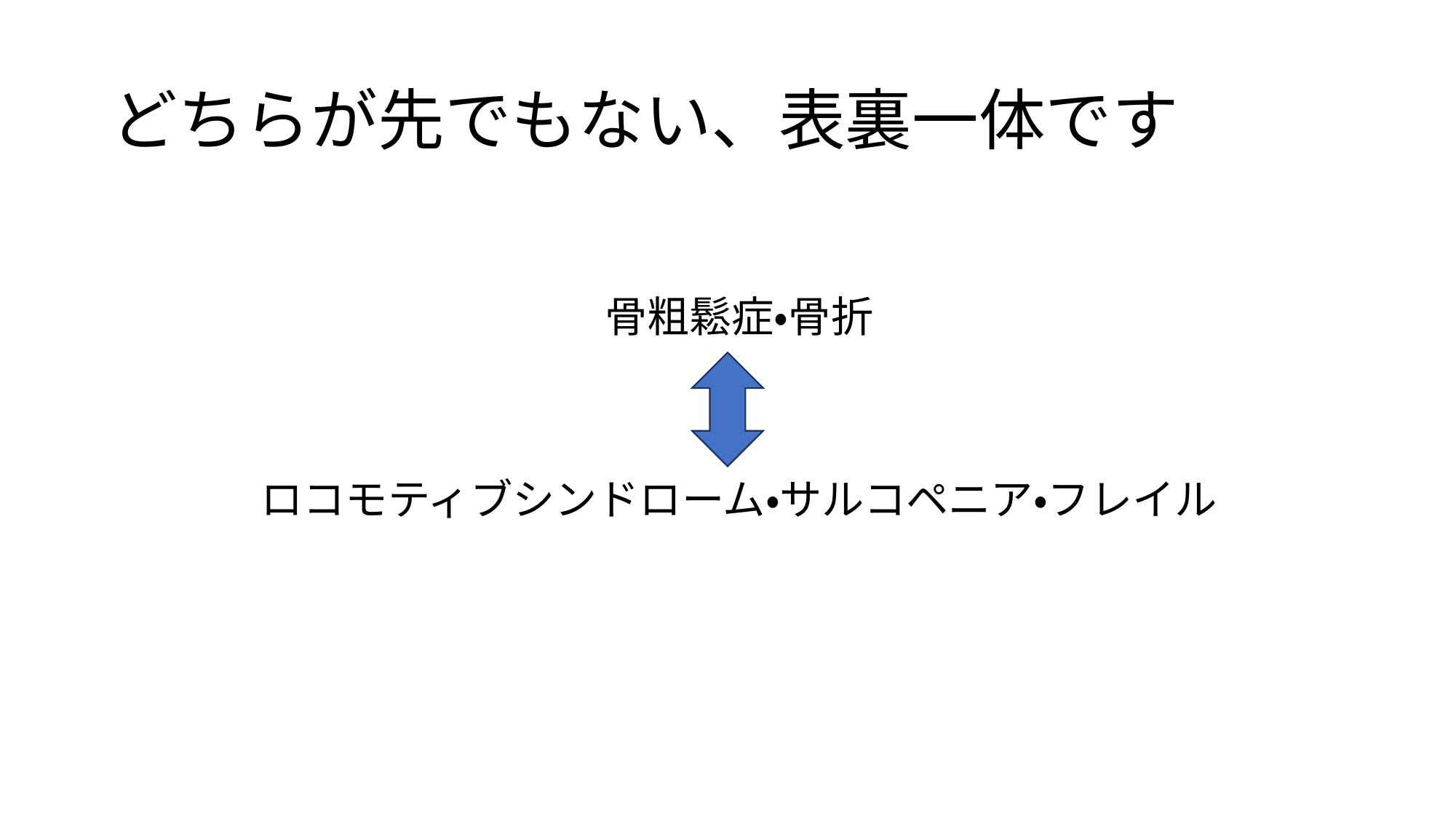

# どちらが先でもない、表裏一体です
骨粗鬆症・骨折

ロコモティブシンドローム・サルコペニア・フレイル